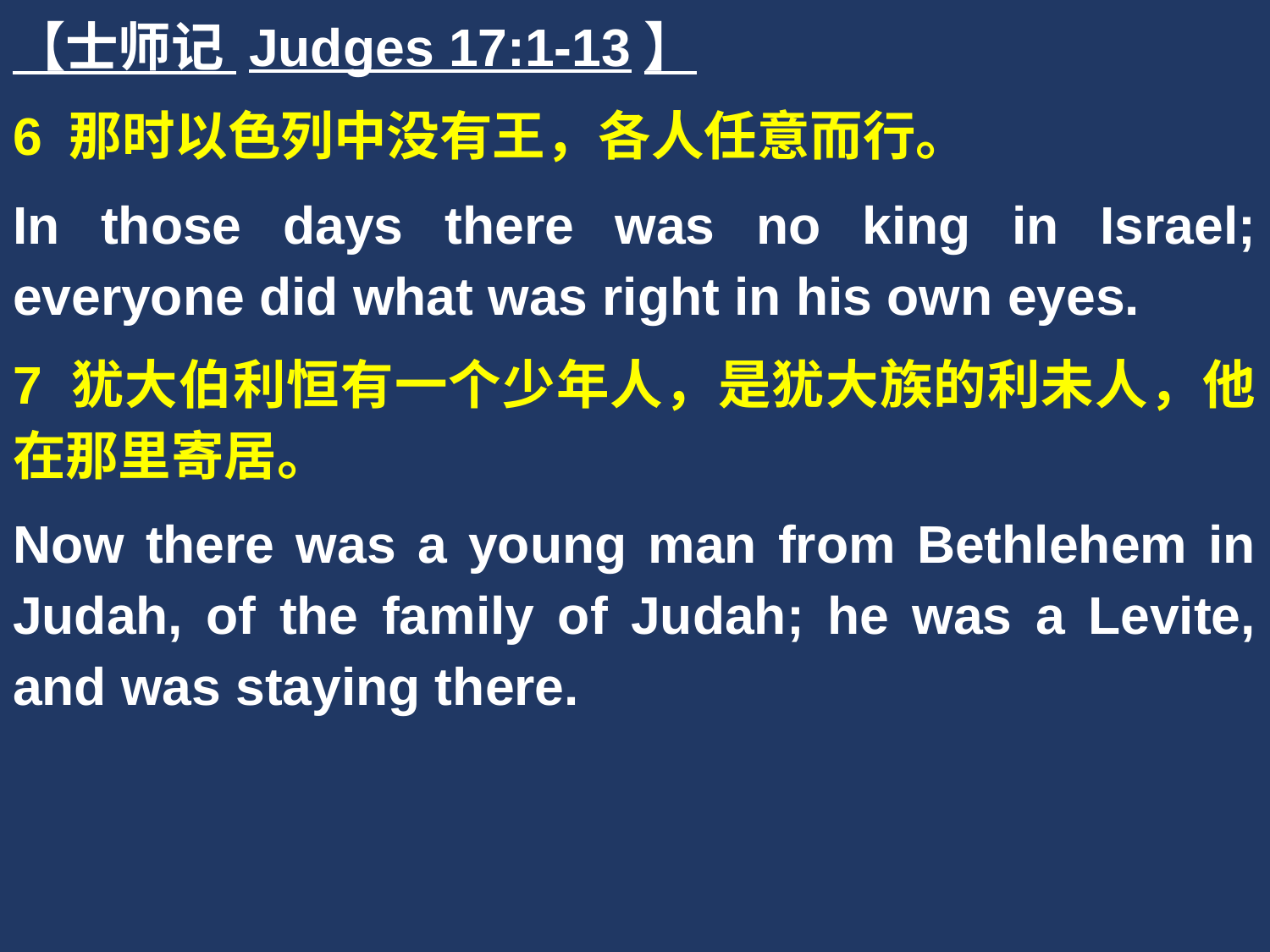

【士师记 Judges 17:1-13】
6 那时以色列中没有王，各人任意而行。
In those days there was no king in Israel; everyone did what was right in his own eyes.
7 犹大伯利恒有一个少年人，是犹大族的利未人，他在那里寄居。
Now there was a young man from Bethlehem in Judah, of the family of Judah; he was a Levite, and was staying there.